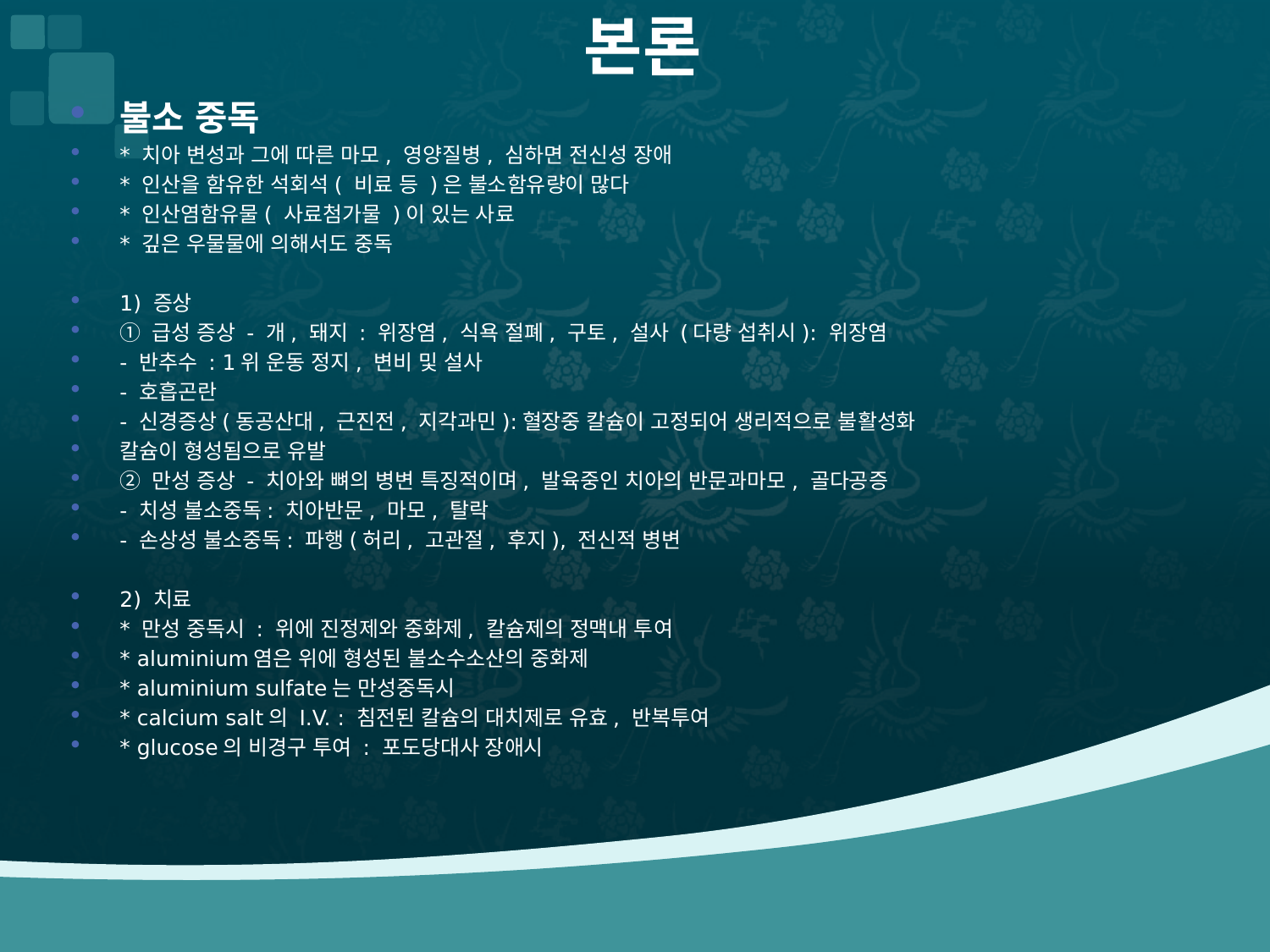

# 본론
불소 중독
* 치아 변성과 그에 따른 마모, 영양질병, 심하면 전신성 장애
* 인산을 함유한 석회석( 비료 등 )은 불소함유량이 많다
* 인산염함유물( 사료첨가물 )이 있는 사료
* 깊은 우물물에 의해서도 중독

1) 증상
① 급성 증상 - 개, 돼지 : 위장염, 식욕 절폐, 구토, 설사 (다량 섭취시): 위장염
- 반추수 : 1위 운동 정지, 변비 및 설사
- 호흡곤란
- 신경증상(동공산대, 근진전, 지각과민):혈장중 칼슘이 고정되어 생리적으로 불활성화
칼슘이 형성됨으로 유발
② 만성 증상 - 치아와 뼈의 병변 특징적이며, 발육중인 치아의 반문과마모, 골다공증
- 치성 불소중독: 치아반문, 마모, 탈락
- 손상성 불소중독: 파행(허리, 고관절, 후지), 전신적 병변

2) 치료
* 만성 중독시 : 위에 진정제와 중화제, 칼슘제의 정맥내 투여
* aluminium염은 위에 형성된 불소수소산의 중화제
* aluminium sulfate는 만성중독시
* calcium salt의 I.V. : 침전된 칼슘의 대치제로 유효, 반복투여
* glucose의 비경구 투여 : 포도당대사 장애시